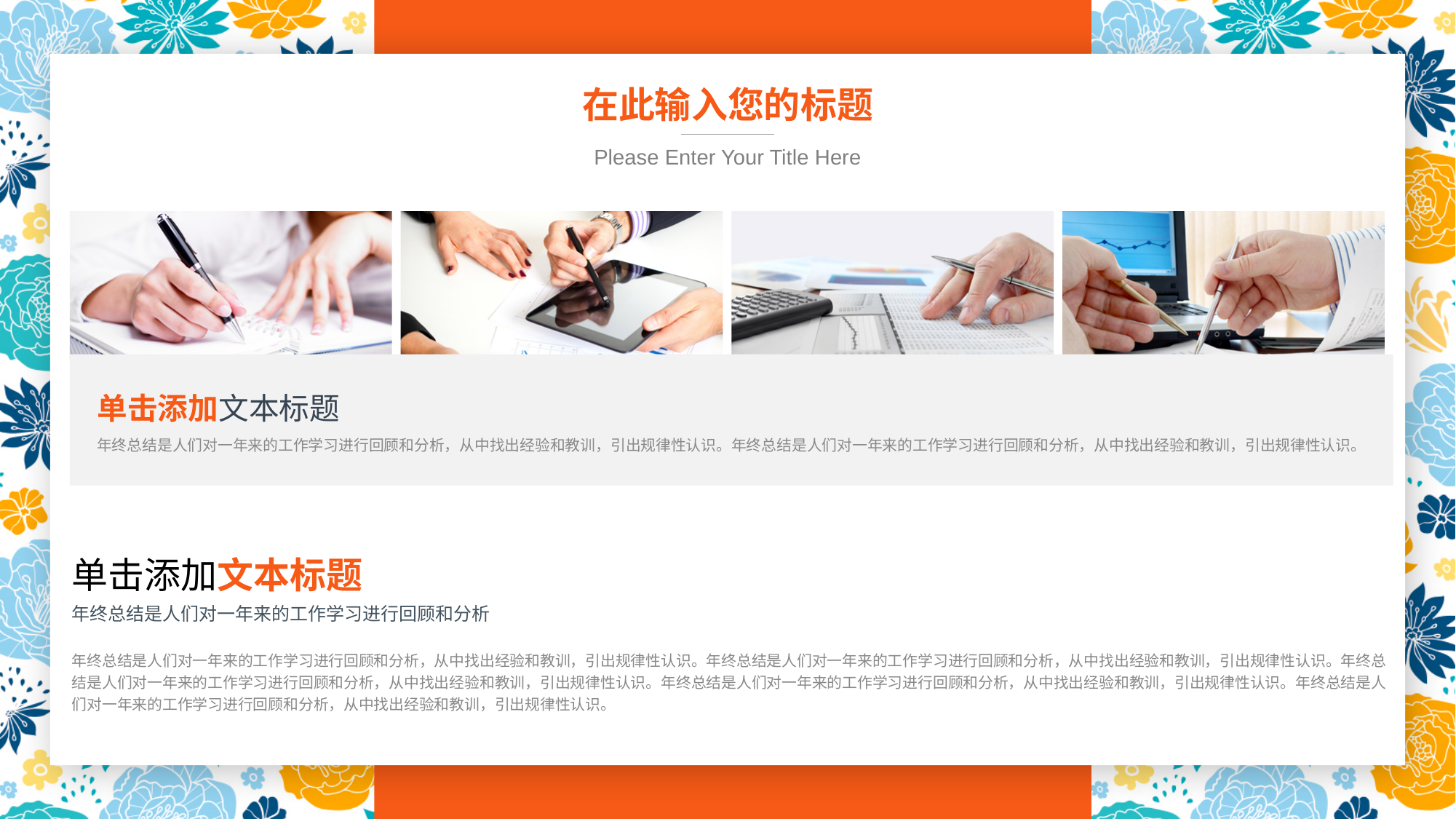

在此输入您的标题
Please Enter Your Title Here

单击添加文本标题
年终总结是人们对一年来的工作学习进行回顾和分析，从中找出经验和教训，引出规律性认识。年终总结是人们对一年来的工作学习进行回顾和分析，从中找出经验和教训，引出规律性认识。
单击添加文本标题
年终总结是人们对一年来的工作学习进行回顾和分析
年终总结是人们对一年来的工作学习进行回顾和分析，从中找出经验和教训，引出规律性认识。年终总结是人们对一年来的工作学习进行回顾和分析，从中找出经验和教训，引出规律性认识。年终总结是人们对一年来的工作学习进行回顾和分析，从中找出经验和教训，引出规律性认识。年终总结是人们对一年来的工作学习进行回顾和分析，从中找出经验和教训，引出规律性认识。年终总结是人们对一年来的工作学习进行回顾和分析，从中找出经验和教训，引出规律性认识。